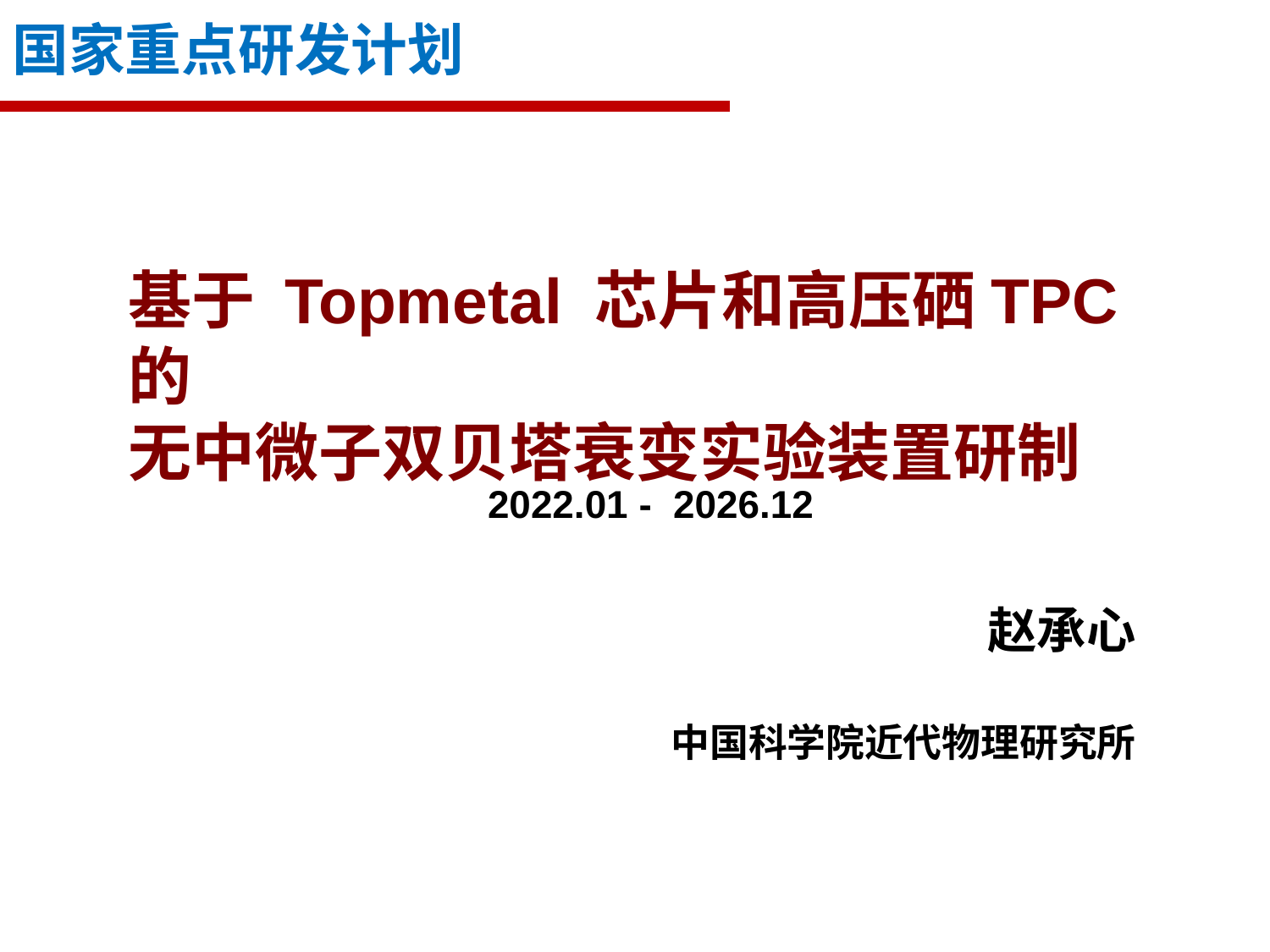

国家重点研发计划
基于 Topmetal 芯片和高压硒TPC的
无中微子双贝塔衰变实验装置研制
2022.01 -  2026.12
赵承心

中国科学院近代物理研究所
1